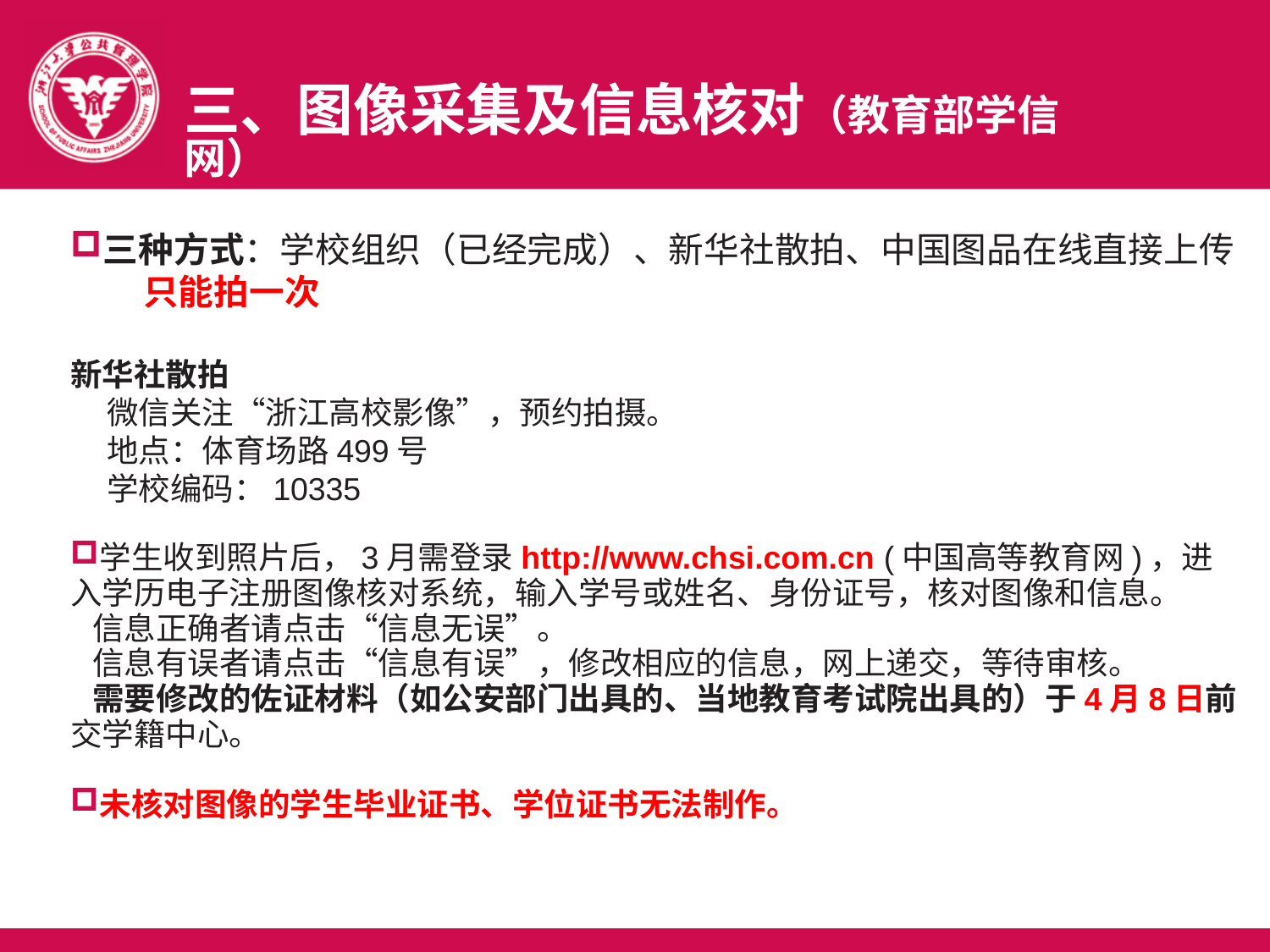

三、图像采集及信息核对（教育部学信网）

三种方式：学校组织（已经完成）、新华社散拍、中国图品在线直接上传
        只能拍一次

新华社散拍
    微信关注“浙江高校影像”，预约拍摄。
    地点：体育场路499号
    学校编码：10335

学生收到照片后，3月需登录http://www.chsi.com.cn (中国高等教育网)，进入学历电子注册图像核对系统，输入学号或姓名、身份证号，核对图像和信息。
  信息正确者请点击“信息无误”。
  信息有误者请点击“信息有误”，修改相应的信息，网上递交，等待审核。
  需要修改的佐证材料（如公安部门出具的、当地教育考试院出具的）于4月8日前交学籍中心。

未核对图像的学生毕业证书、学位证书无法制作。